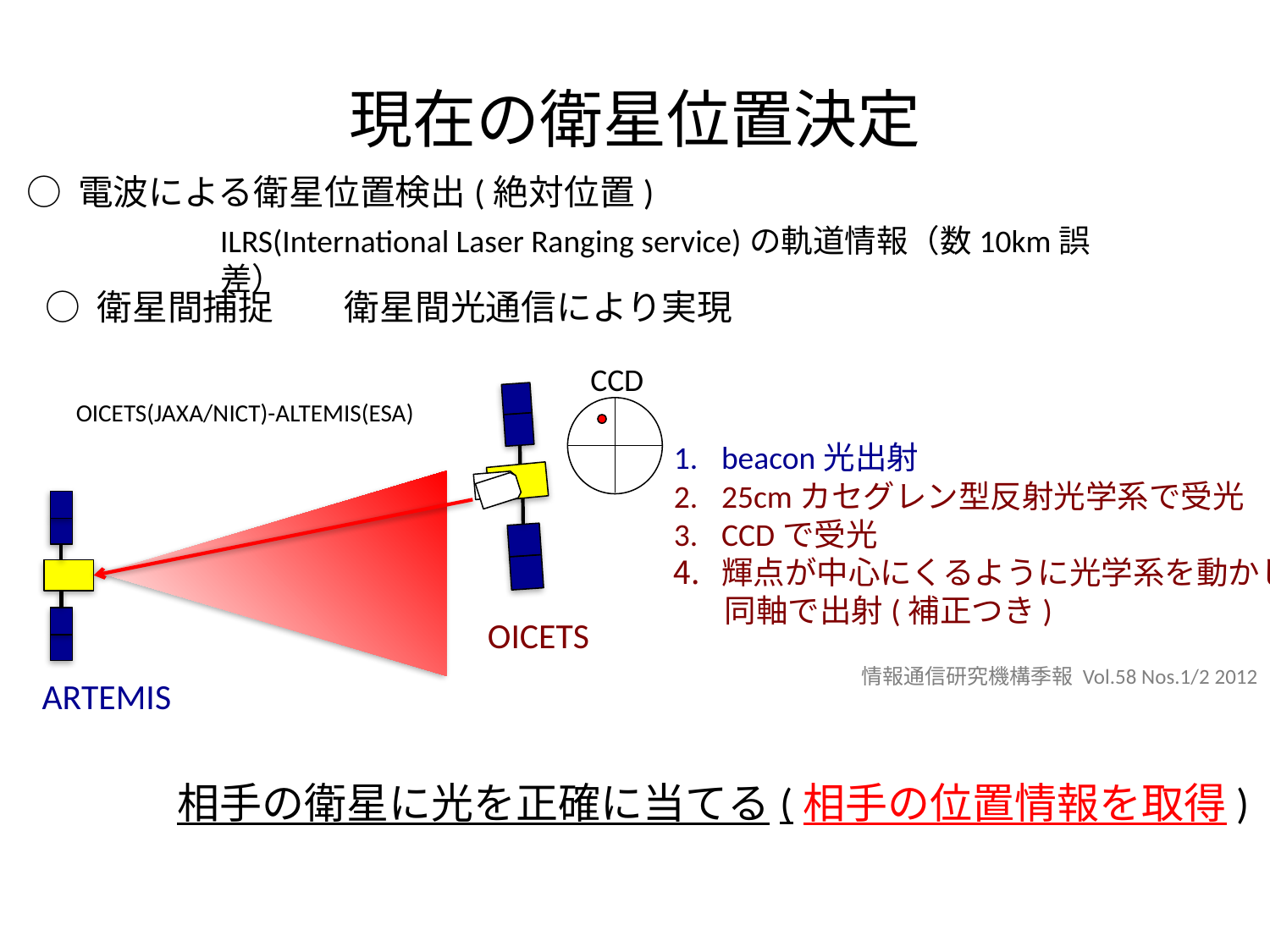

# 現在の衛星位置決定
○ 電波による衛星位置検出(絶対位置)
ILRS(International Laser Ranging service)の軌道情報（数10km誤差）
○ 衛星間捕捉　　衛星間光通信により実現
CCD

OICETS(JAXA/NICT)-ALTEMIS(ESA)

OICETS
ARTEMIS
beacon光出射
25cmカセグレン型反射光学系で受光
CCDで受光
輝点が中心にくるように光学系を動かし
      同軸で出射(補正つき)
情報通信研究機構季報 Vol.58 Nos.1/2 2012
相手の衛星に光を正確に当てる(相手の位置情報を取得)